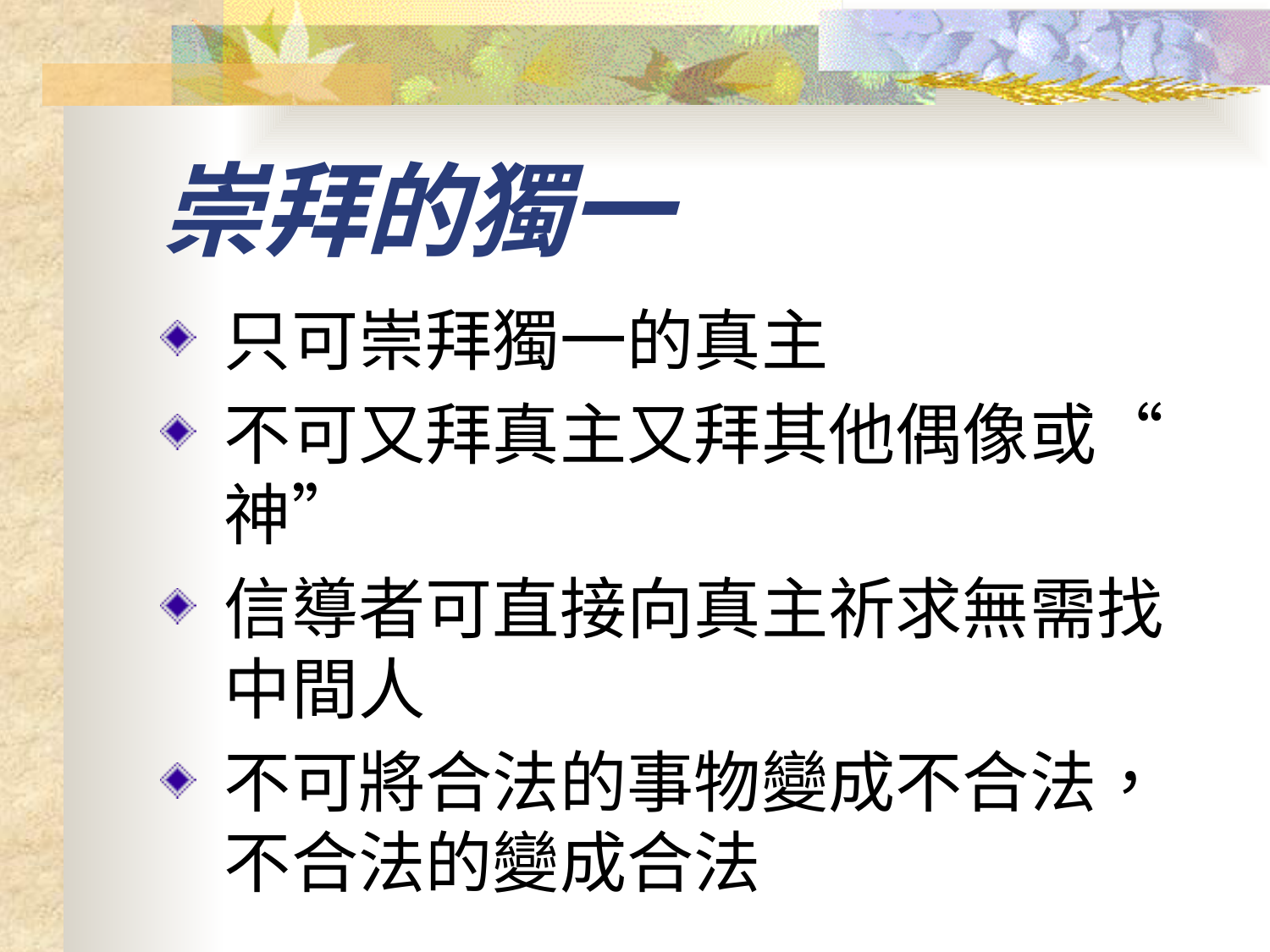

# 崇拜的獨一
只可崇拜獨一的真主
不可又拜真主又拜其他偶像或“神”
信導者可直接向真主祈求無需找中間人
不可將合法的事物變成不合法，不合法的變成合法